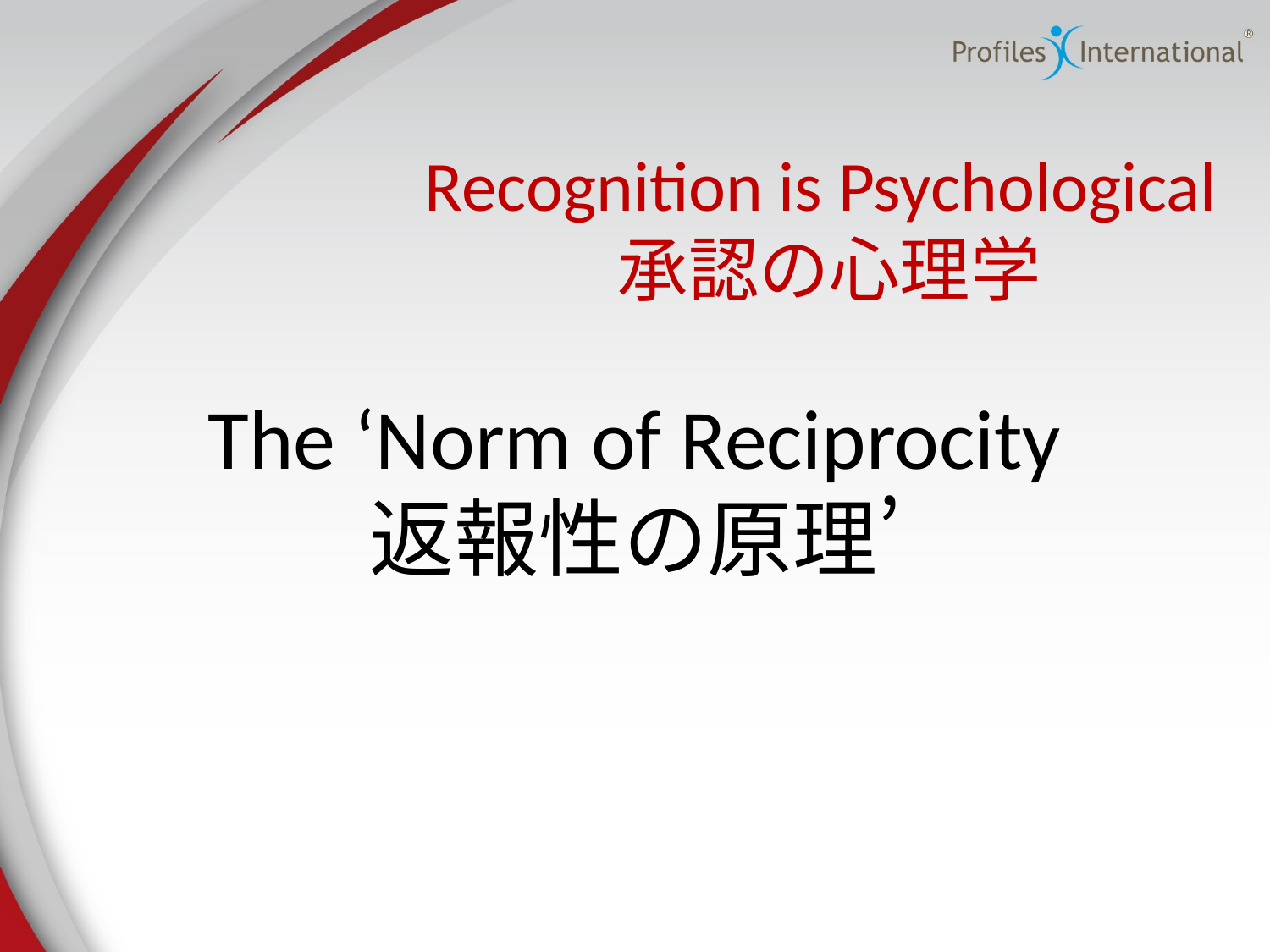

Recognition is Psychological承認の心理学
The ‘Norm of Reciprocity
返報性の原理’